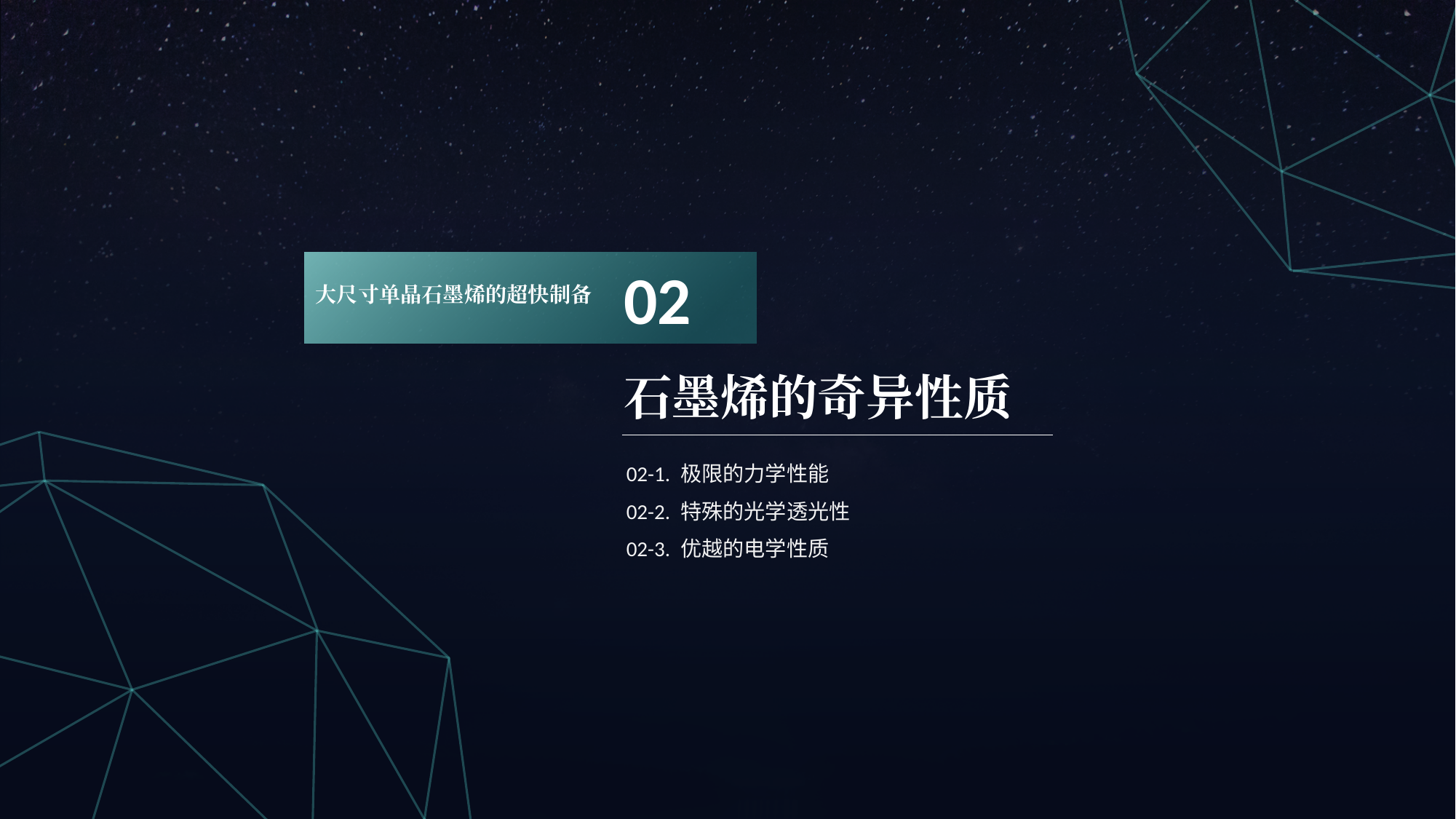

02

大尺寸单晶石墨烯的超快制备
石墨烯的奇异性质

02-1. 极限的力学性能
02-2. 特殊的光学透光性
02-3. 优越的电学性质